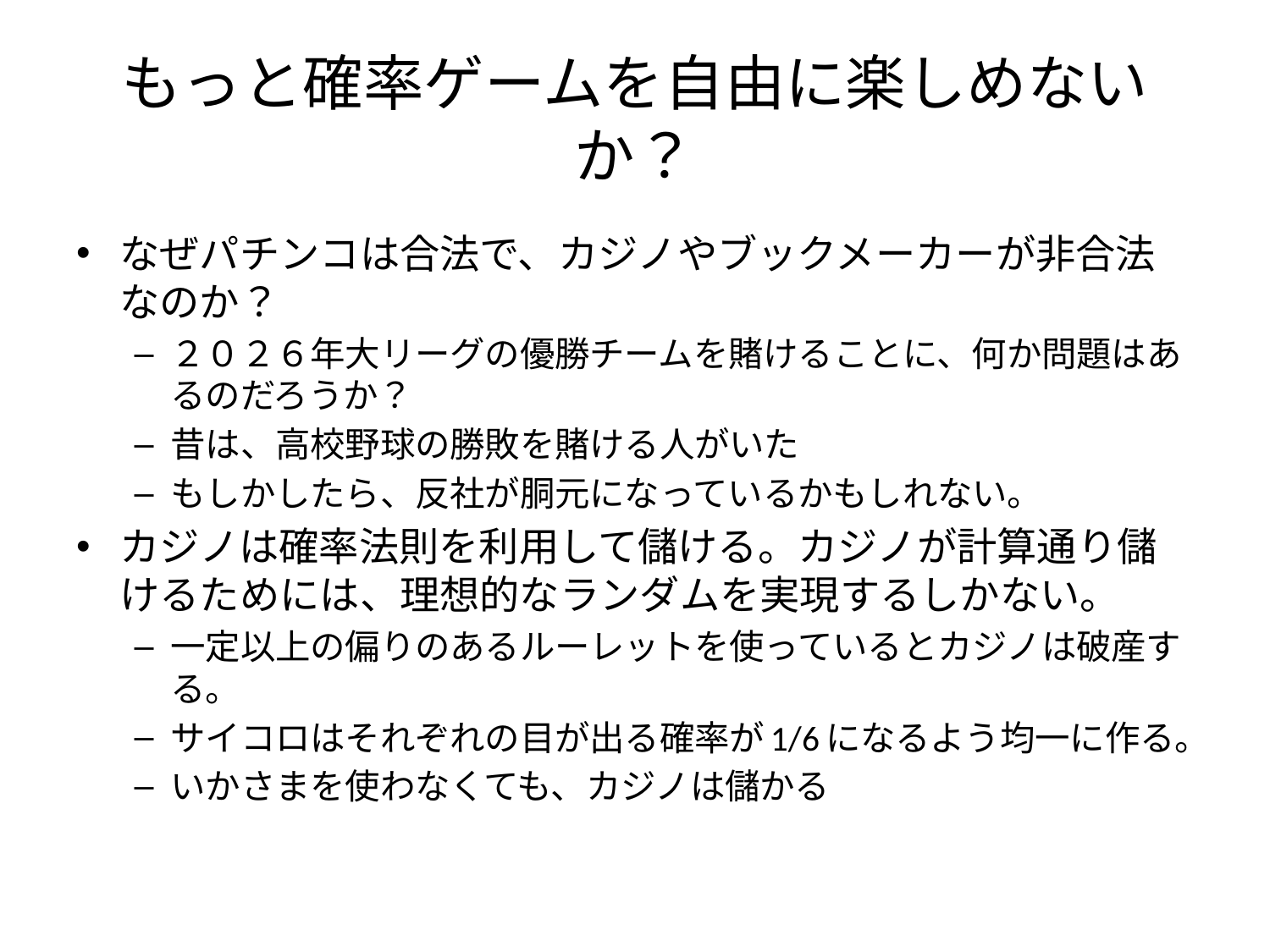

# もっと確率ゲームを自由に楽しめないか？
なぜパチンコは合法で、カジノやブックメーカーが非合法なのか？
２０２６年大リーグの優勝チームを賭けることに、何か問題はあるのだろうか？
昔は、高校野球の勝敗を賭ける人がいた
もしかしたら、反社が胴元になっているかもしれない。
カジノは確率法則を利用して儲ける。カジノが計算通り儲けるためには、理想的なランダムを実現するしかない。
一定以上の偏りのあるルーレットを使っているとカジノは破産する。
サイコロはそれぞれの目が出る確率が1/6になるよう均一に作る。
いかさまを使わなくても、カジノは儲かる